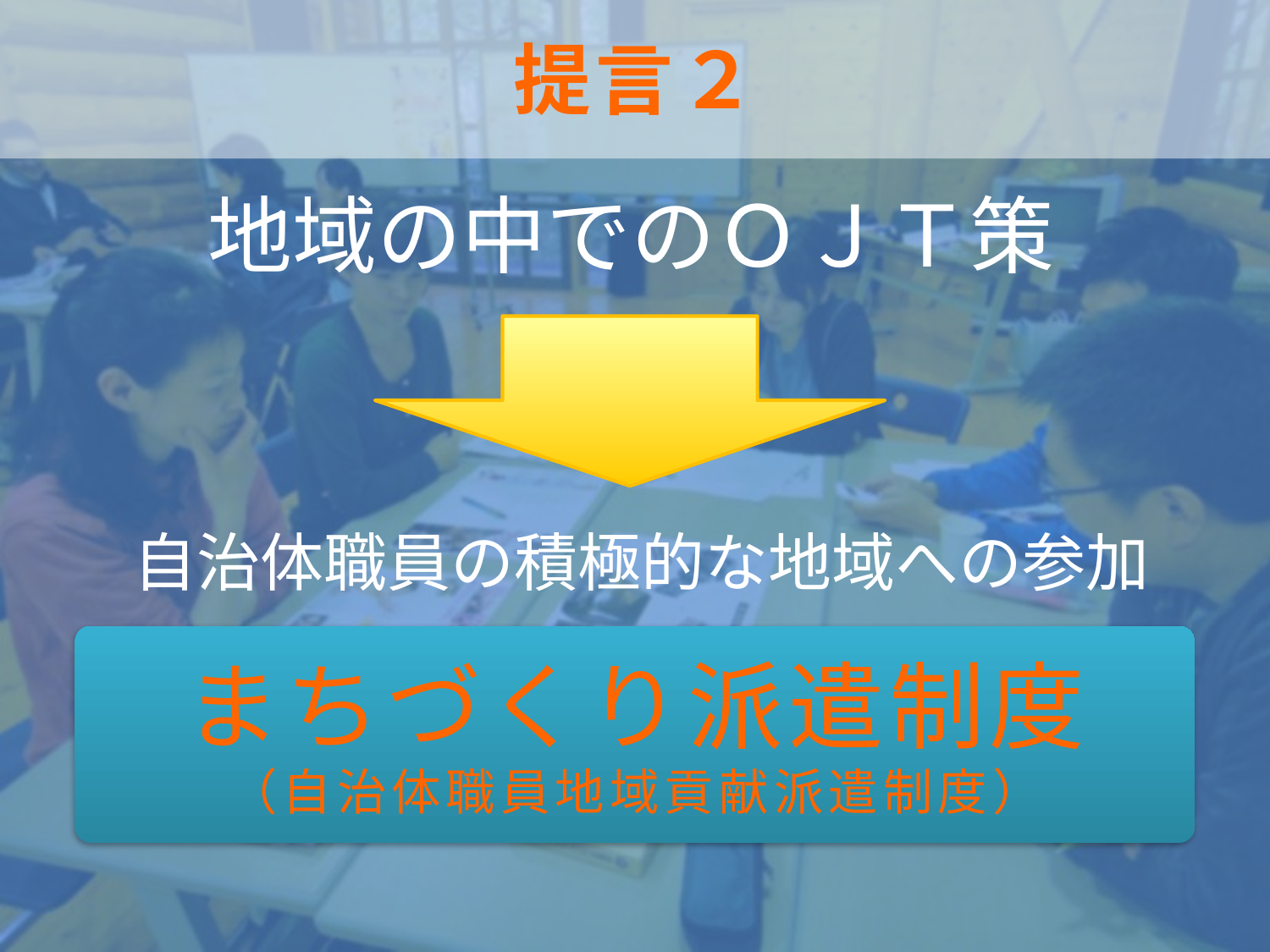

# 提言２
地域の中でのＯＪＴ策

自治体職員の積極的な地域への参加

まちづくり派遣制度
（自治体職員地域貢献派遣制度）